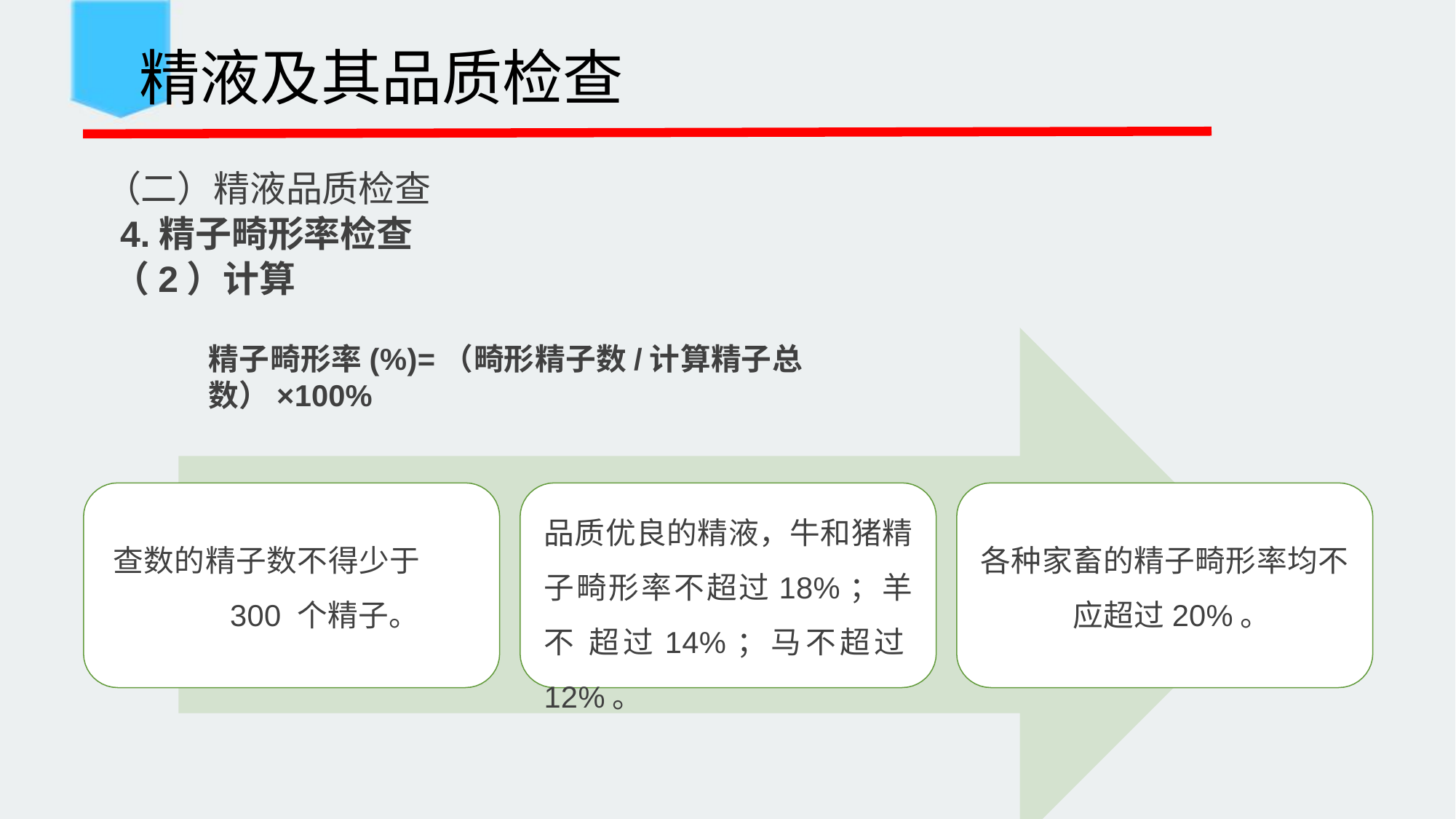

精液及其品质检查
  （二）精液品质检查
    4.精子畸形率检查
   （2）计算

精子畸形率(%)=（畸形精子数/计算精子总数）×100%

品质优良的精液，牛和猪精 子畸形率不超过18%；羊不 超过14%；马不超过12%。
查数的精子数不得少于300 个精子。
各种家畜的精子畸形率均不 应超过20%。